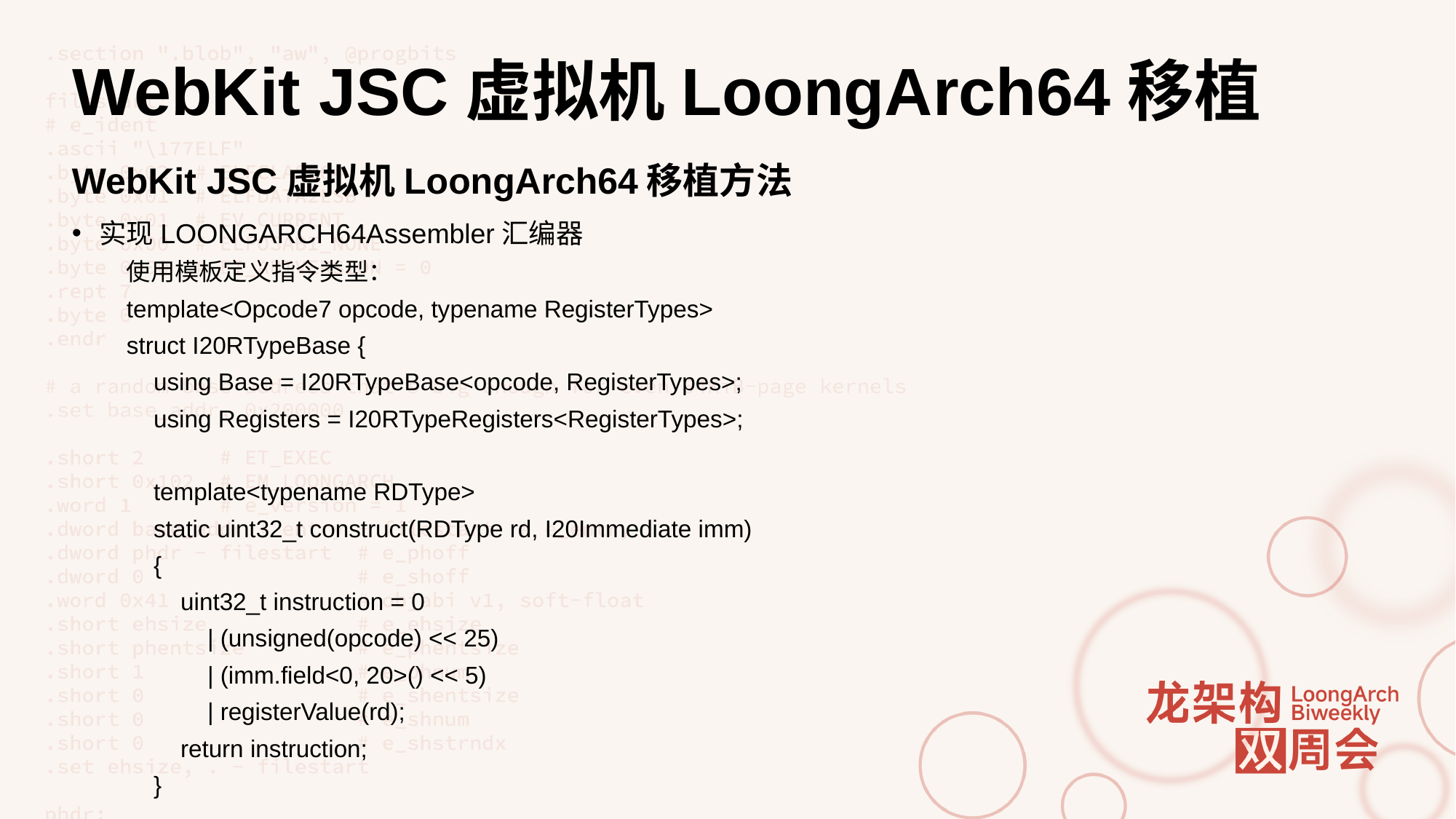

# WebKit JSC虚拟机LoongArch64移植
WebKit JSC虚拟机LoongArch64移植方法
实现LOONGARCH64Assembler汇编器
使用模板定义指令类型：
template<Opcode7 opcode, typename RegisterTypes>
struct I20RTypeBase {
    using Base = I20RTypeBase<opcode, RegisterTypes>;
    using Registers = I20RTypeRegisters<RegisterTypes>;

    template<typename RDType>
    static uint32_t construct(RDType rd, I20Immediate imm)
    {
        uint32_t instruction = 0
            | (unsigned(opcode) << 25)
            | (imm.field<0, 20>() << 5)
            | registerValue(rd);
        return instruction;
    }